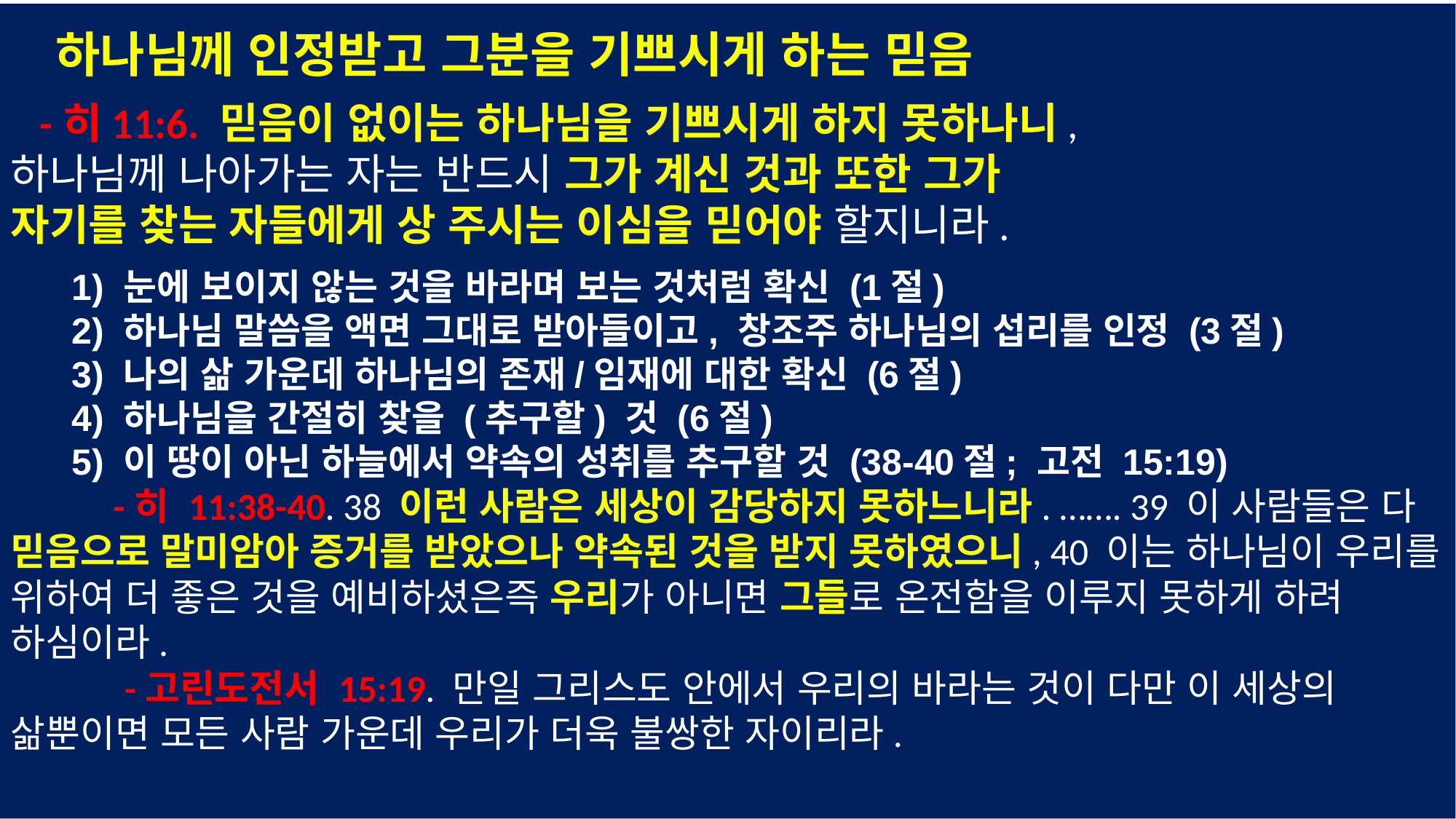

하나님께 인정받고 그분을 기쁘시게 하는 믿음

   -히11:6. 믿음이 없이는 하나님을 기쁘시게 하지 못하나니,
하나님께 나아가는 자는 반드시 그가 계신 것과 또한 그가
자기를 찾는 자들에게 상 주시는 이심을 믿어야 할지니라.

      1) 눈에 보이지 않는 것을 바라며 보는 것처럼 확신 (1절)
      2) 하나님 말씀을 액면 그대로 받아들이고, 창조주 하나님의 섭리를 인정 (3절)
      3) 나의 삶 가운데 하나님의 존재/임재에 대한 확신 (6절)
      4) 하나님을 간절히 찾을 (추구할) 것 (6절)
      5) 이 땅이 아닌 하늘에서 약속의 성취를 추구할 것 (38-40절; 고전 15:19)
            -히 11:38-40. 38 이런 사람은 세상이 감당하지 못하느니라. ……. 39 이 사람들은 다 믿음으로 말미암아 증거를 받았으나 약속된 것을 받지 못하였으니, 40 이는 하나님이 우리를 위하여 더 좋은 것을 예비하셨은즉 우리가 아니면 그들로 온전함을 이루지 못하게 하려 하심이라.
     -고린도전서 15:19. 만일 그리스도 안에서 우리의 바라는 것이 다만 이 세상의 삶뿐이면 모든 사람 가운데 우리가 더욱 불쌍한 자이리라.